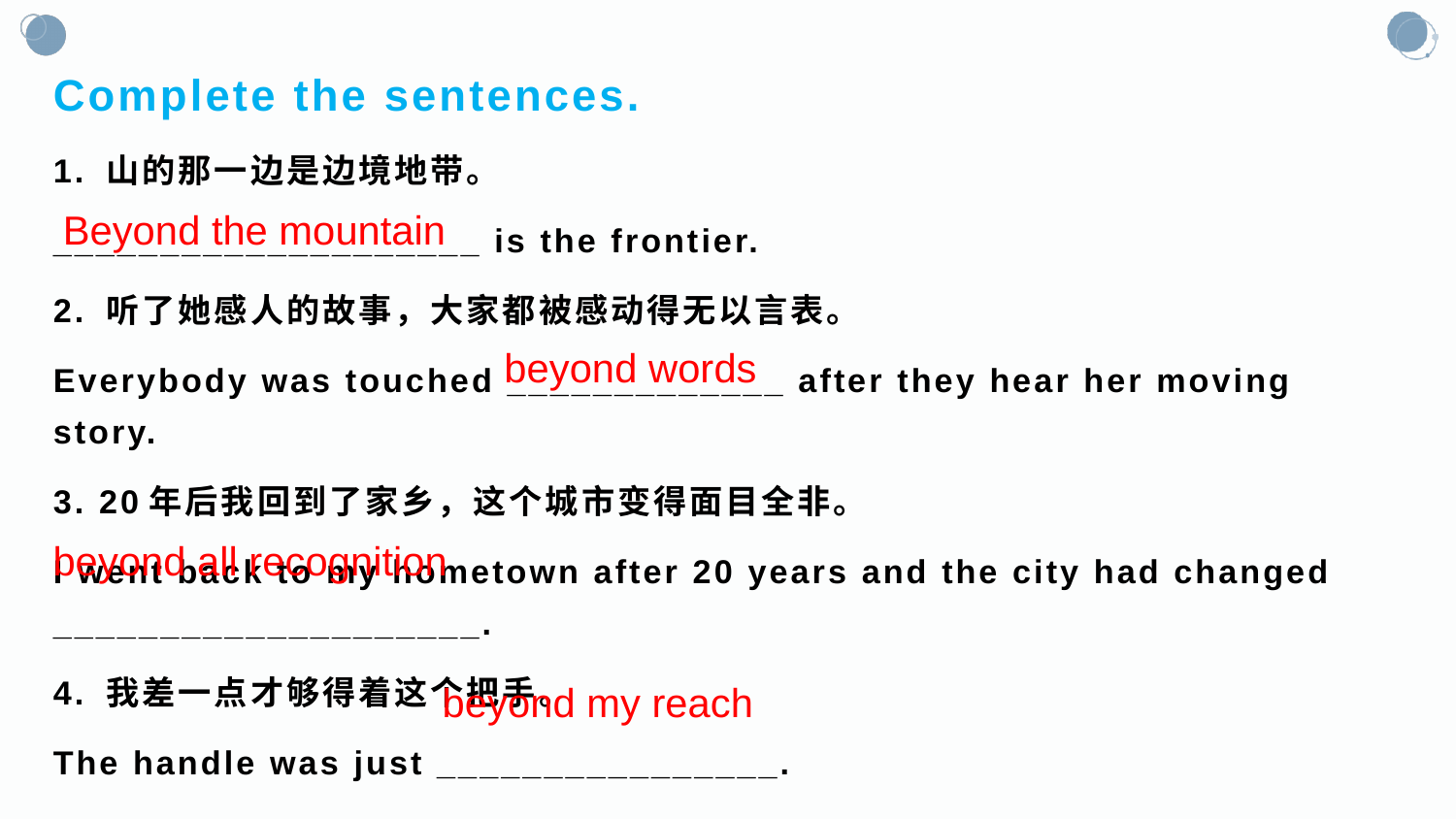

Complete the sentences.
1. 山的那一边是边境地带。
____________________ is the frontier.
2. 听了她感人的故事，大家都被感动得无以言表。
Everybody was touched _____________ after they hear her moving story.
3. 20年后我回到了家乡，这个城市变得面目全非。
I went back to my hometown after 20 years and the city had changed ____________________.
4. 我差一点才够得着这个把手。
The handle was just ________________.
Beyond the mountain
beyond words
beyond all recognition
beyond my reach